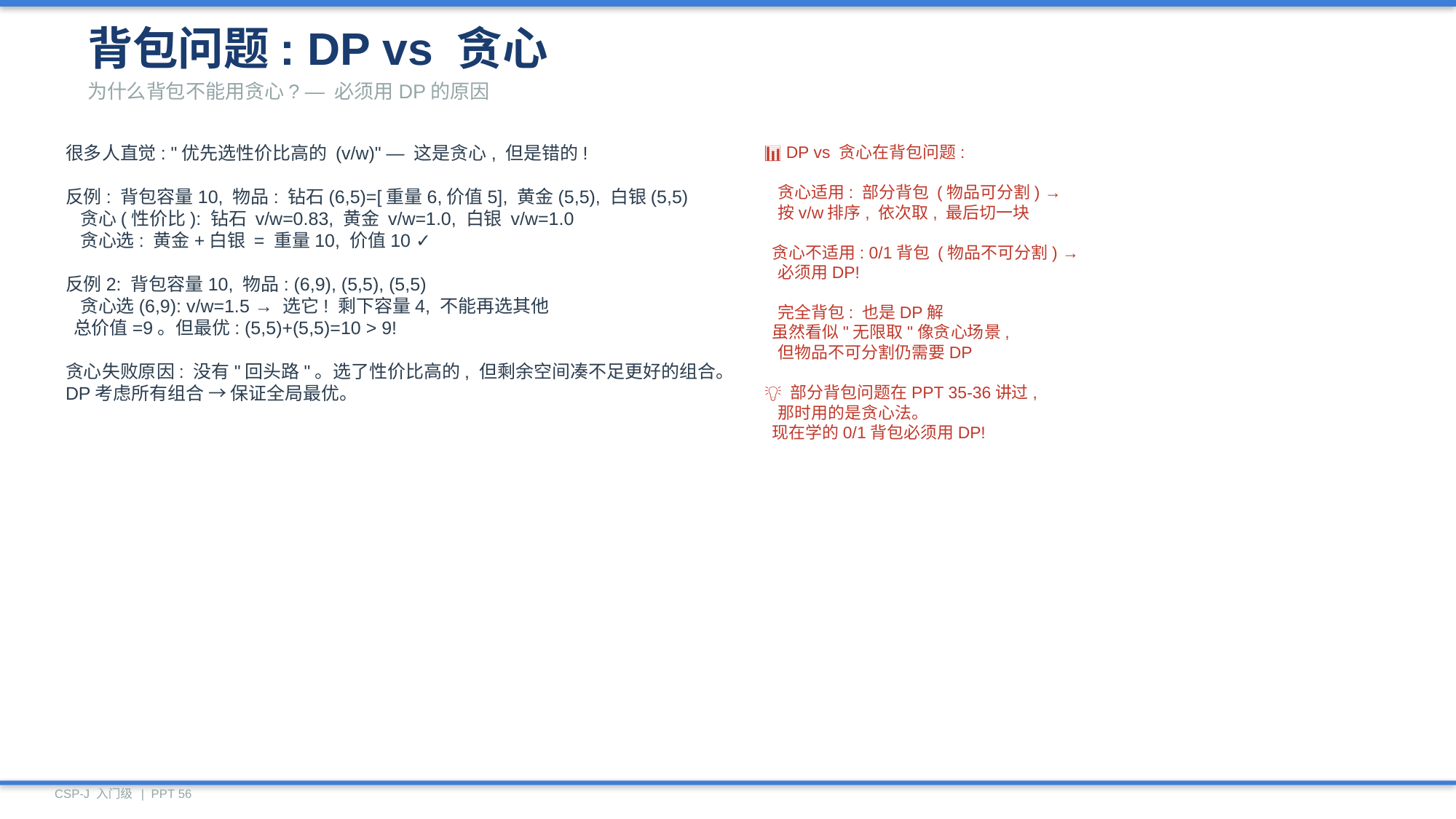

背包问题: DP vs 贪心
为什么背包不能用贪心? — 必须用DP的原因
很多人直觉: "优先选性价比高的 (v/w)" — 这是贪心, 但是错的!
反例: 背包容量10, 物品: 钻石(6,5)=[重量6,价值5], 黄金(5,5), 白银(5,5)
  贪心(性价比): 钻石 v/w=0.83, 黄金 v/w=1.0, 白银 v/w=1.0
  贪心选: 黄金+白银 = 重量10, 价值10 ✓
反例2: 背包容量10, 物品: (6,9), (5,5), (5,5)
  贪心选(6,9): v/w=1.5 → 选它! 剩下容量4, 不能再选其他
  总价值=9。但最优: (5,5)+(5,5)=10 > 9!
贪心失败原因: 没有"回头路"。选了性价比高的, 但剩余空间凑不足更好的组合。
DP考虑所有组合 → 保证全局最优。
📊 DP vs 贪心在背包问题:
  贪心适用: 部分背包 (物品可分割) →
  按v/w排序, 依次取, 最后切一块
  贪心不适用: 0/1背包 (物品不可分割) →
  必须用DP!
  完全背包: 也是DP解
  虽然看似"无限取"像贪心场景,
  但物品不可分割仍需要DP
💡 部分背包问题在PPT 35-36讲过,
  那时用的是贪心法。
  现在学的0/1背包必须用DP!

CSP-J 入门级  |  PPT 56